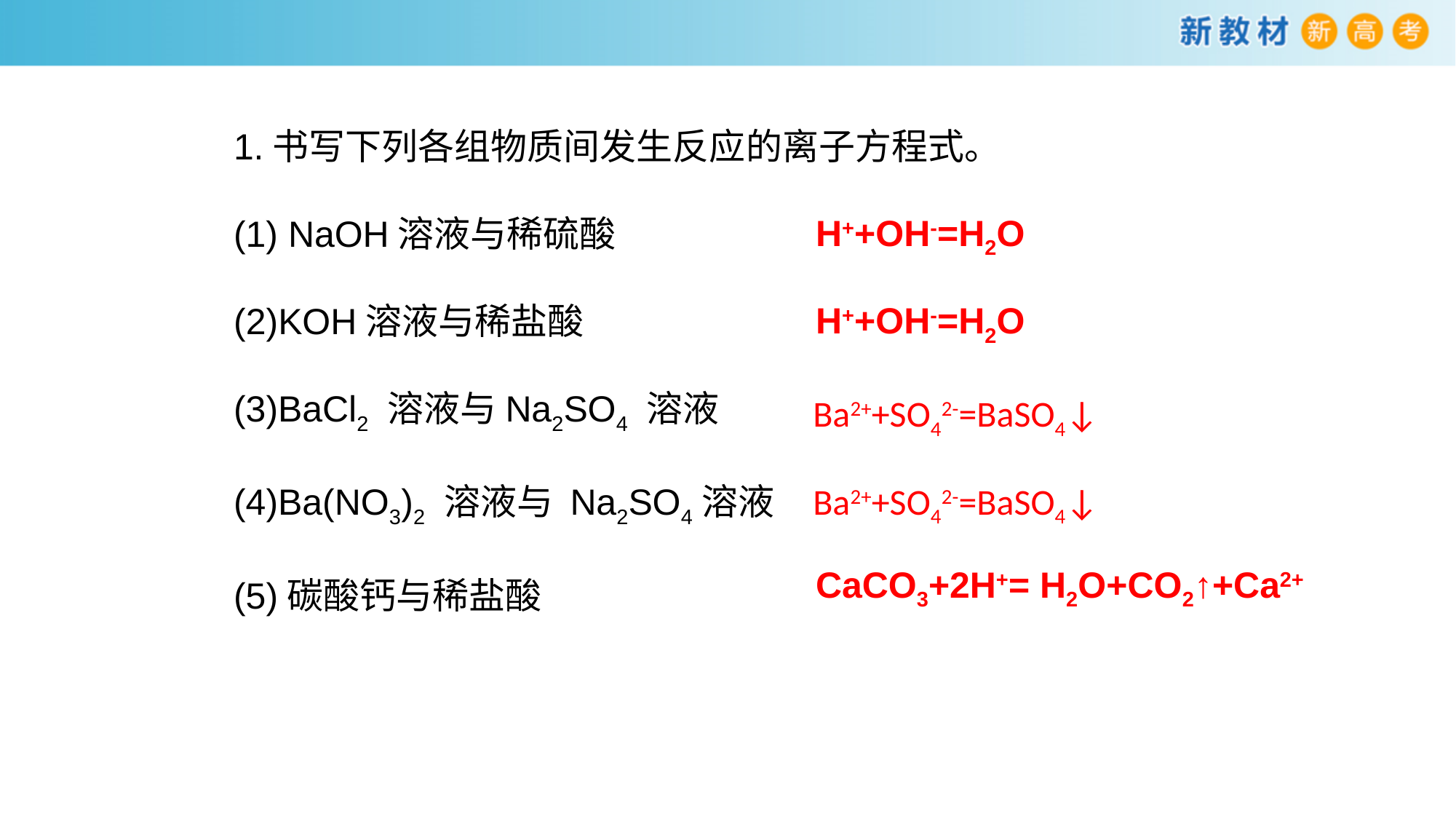

1.书写下列各组物质间发生反应的离子方程式。

NaOH溶液与稀硫酸

(2)KOH溶液与稀盐酸

(3)BaCl2 溶液与Na2SO4 溶液

(4)Ba(NO3)2 溶液与 Na2SO4溶液

(5)碳酸钙与稀盐酸

H++OH-=H2O
H++OH-=H2O
Ba2++SO42-=BaSO4↓
Ba2++SO42-=BaSO4↓
CaCO3+2H+= H2O+CO2↑+Ca2+